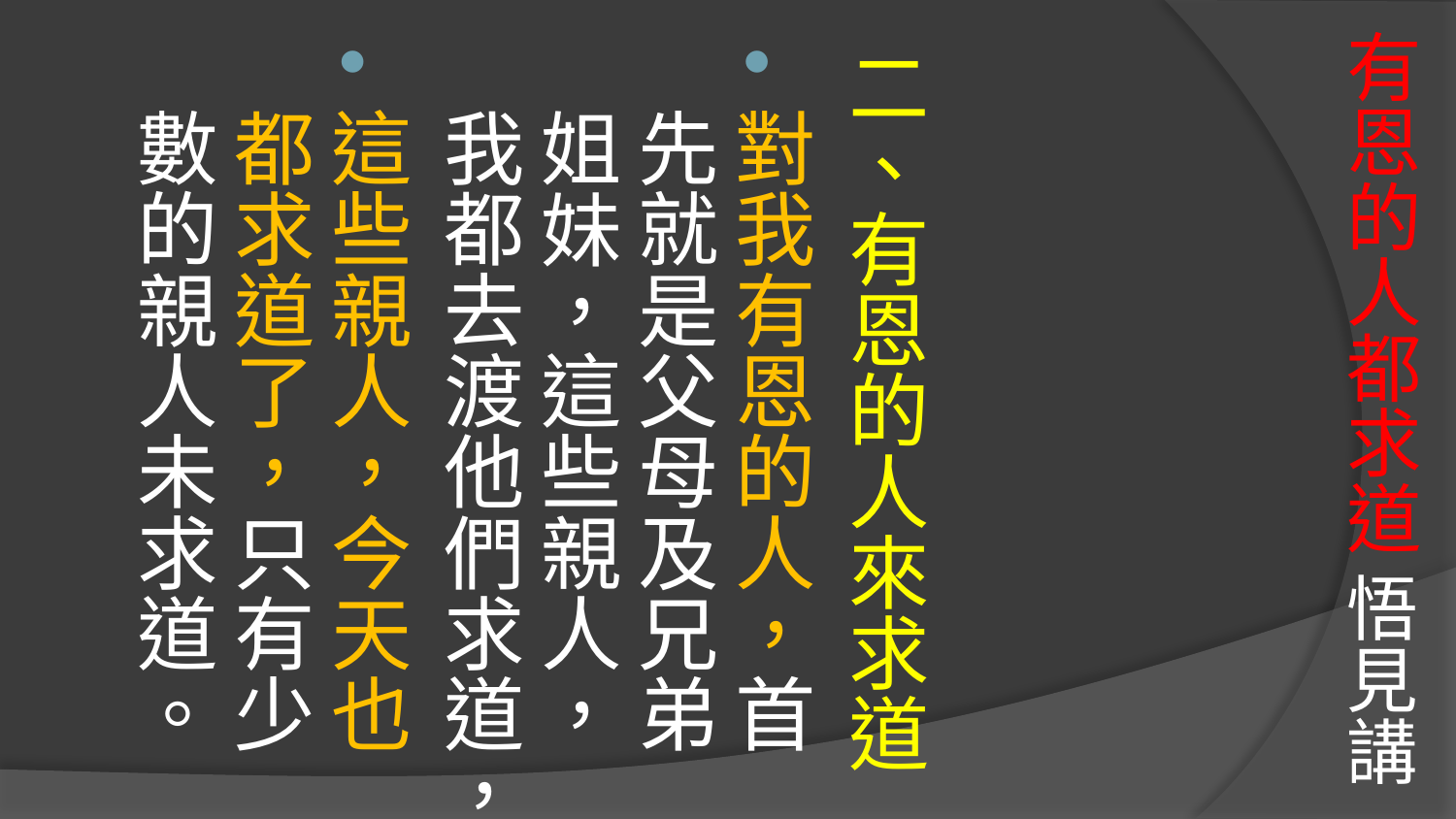

# 有恩的人都求道 悟見講
二、有恩的人來求道
對我有恩的人，首先就是父母及兄弟姐妹，這些親人，我都去渡他們求道，
這些親人，今天也都求道了，只有少數的親人未求道。